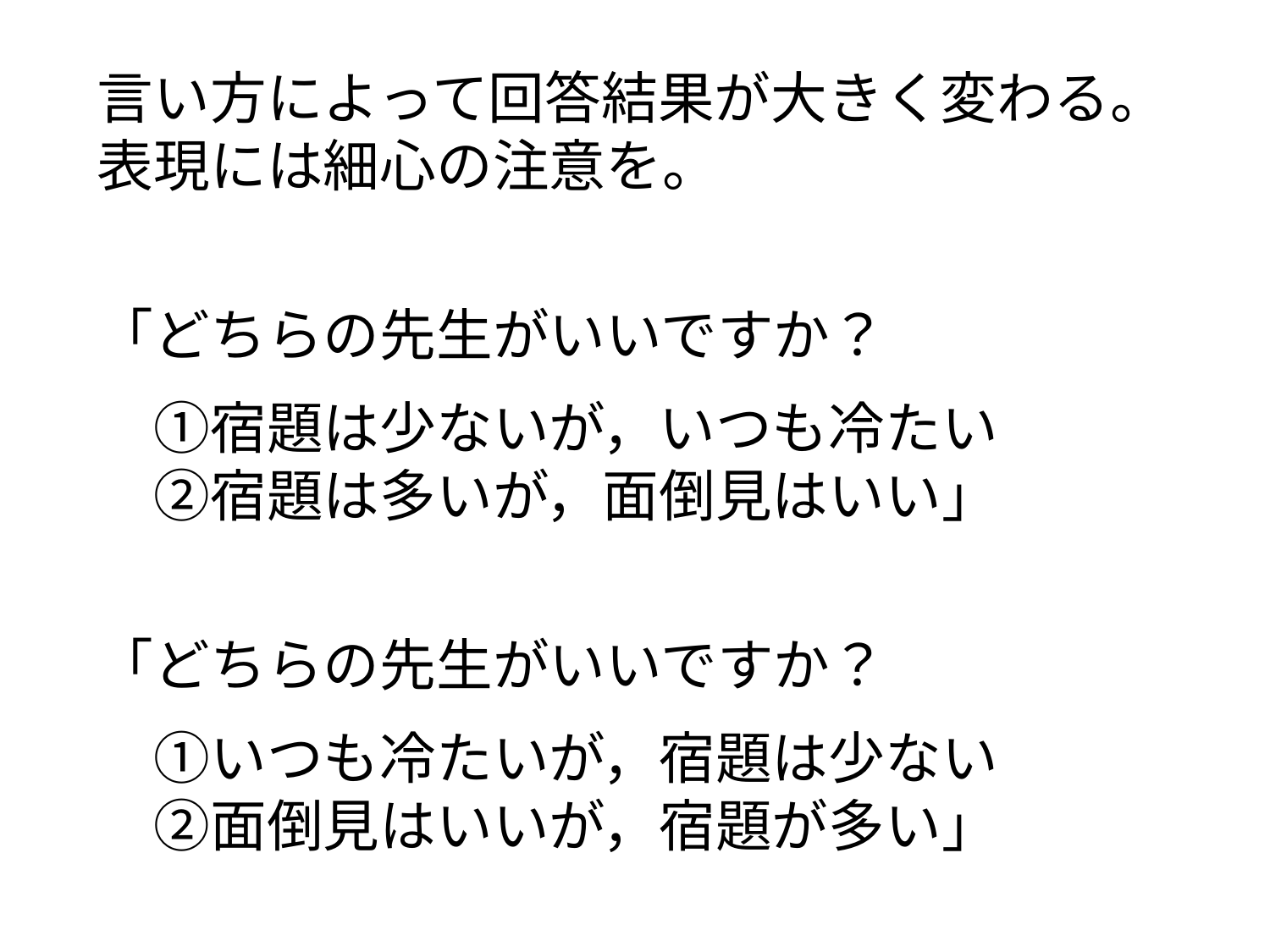

言い方によって回答結果が大きく変わる。表現には細心の注意を。

「どちらの先生がいいですか？

　①宿題は少ないが，いつも冷たい
　②宿題は多いが，面倒見はいい」

「どちらの先生がいいですか？

　①いつも冷たいが，宿題は少ない
　②面倒見はいいが，宿題が多い」